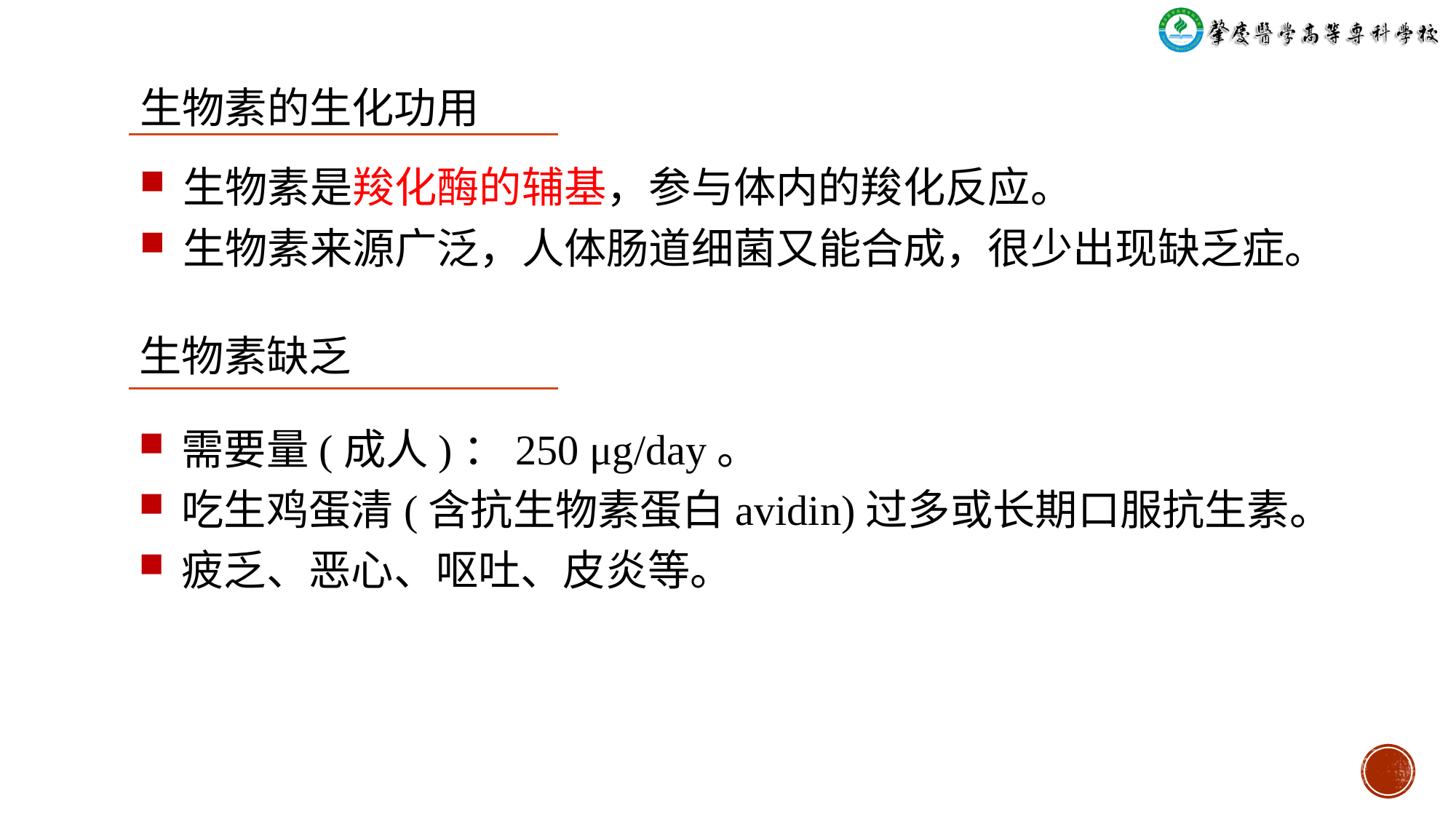

生物素的生化功用
生物素是羧化酶的辅基，参与体内的羧化反应。
生物素来源广泛，人体肠道细菌又能合成，很少出现缺乏症。
生物素缺乏
需要量(成人)：250 μg/day。
吃生鸡蛋清(含抗生物素蛋白avidin)过多或长期口服抗生素。
疲乏、恶心、呕吐、皮炎等。